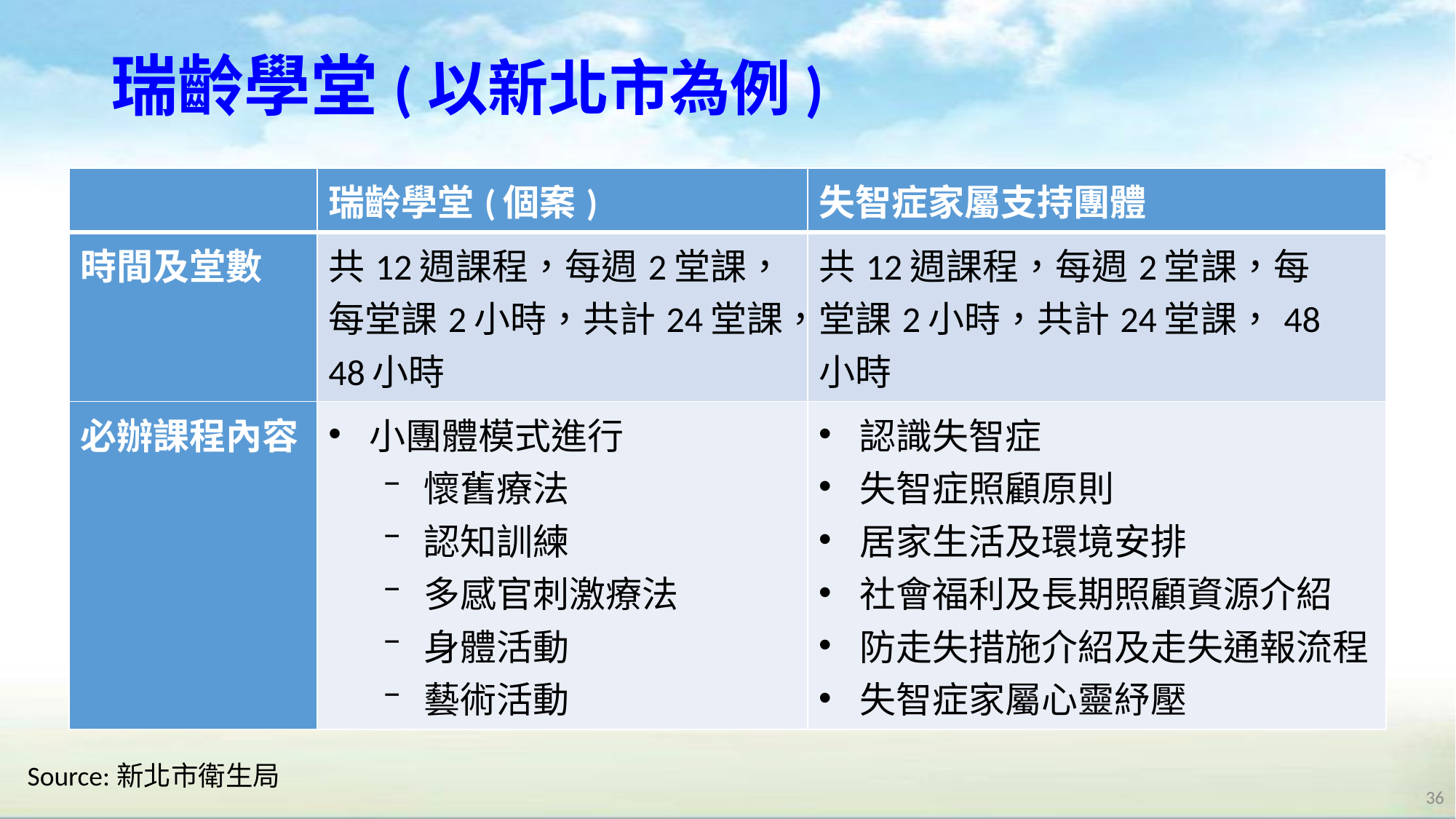

# 瑞齡學堂(以新北市為例)
|  | 瑞齡學堂(個案) | 失智症家屬支持團體 |
| --- | --- | --- |
| 時間及堂數 | 共12週課程，每週2堂課，每堂課2小時，共計24堂課，48小時 | 共12週課程，每週2堂課，每 堂課2小時，共計24堂課，48 小時 |
| 必辦課程內容 | 小團體模式進行 懷舊療法 認知訓練 多感官刺激療法 身體活動 藝術活動 | 認識失智症 失智症照顧原則 居家生活及環境安排 社會福利及長期照顧資源介紹 防走失措施介紹及走失通報流程 失智症家屬心靈紓壓 |
Source:新北市衛生局
36